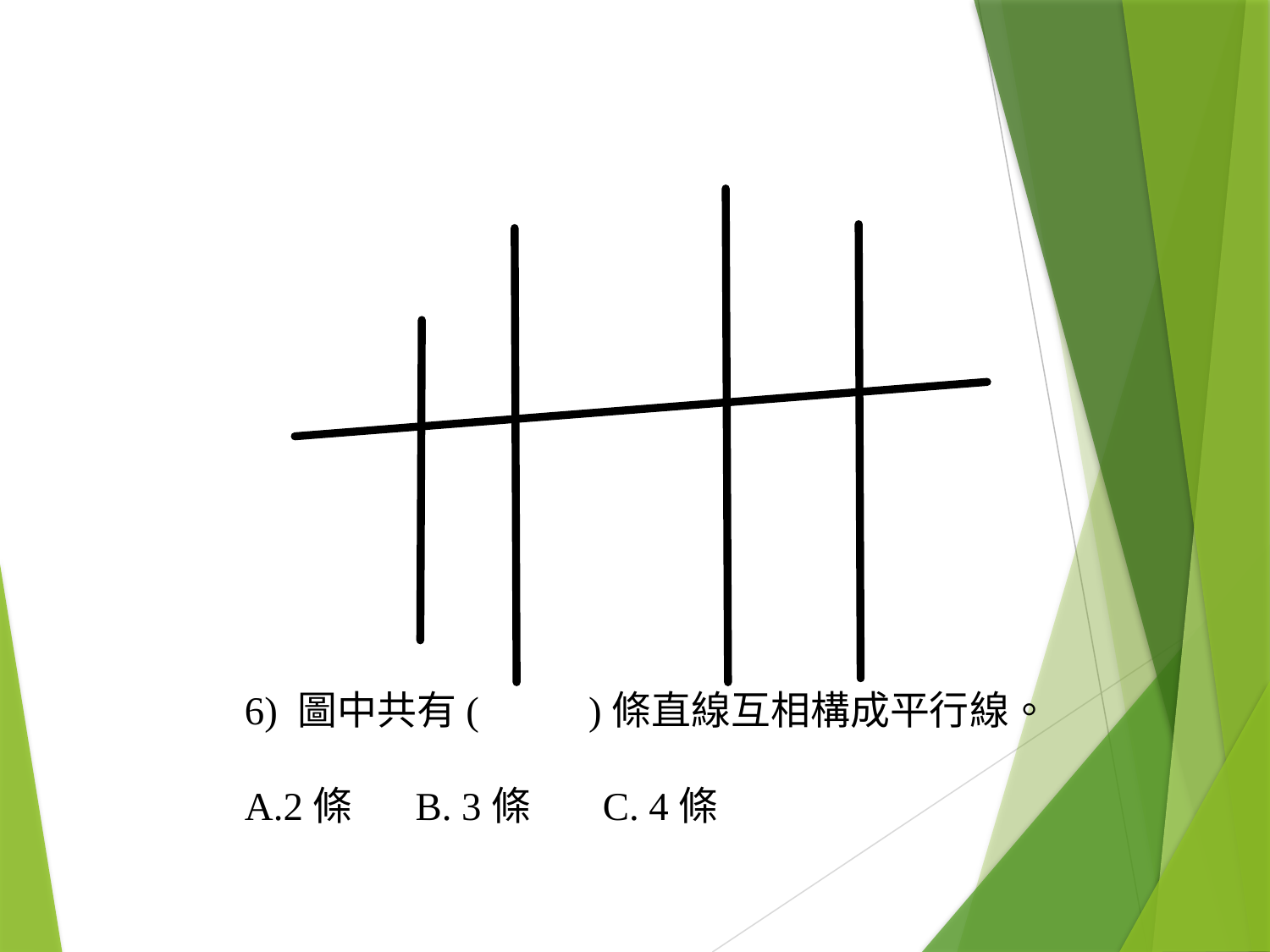

6) 圖中共有(           )條直線互相構成平行線。

A.2條      B. 3條       C. 4條